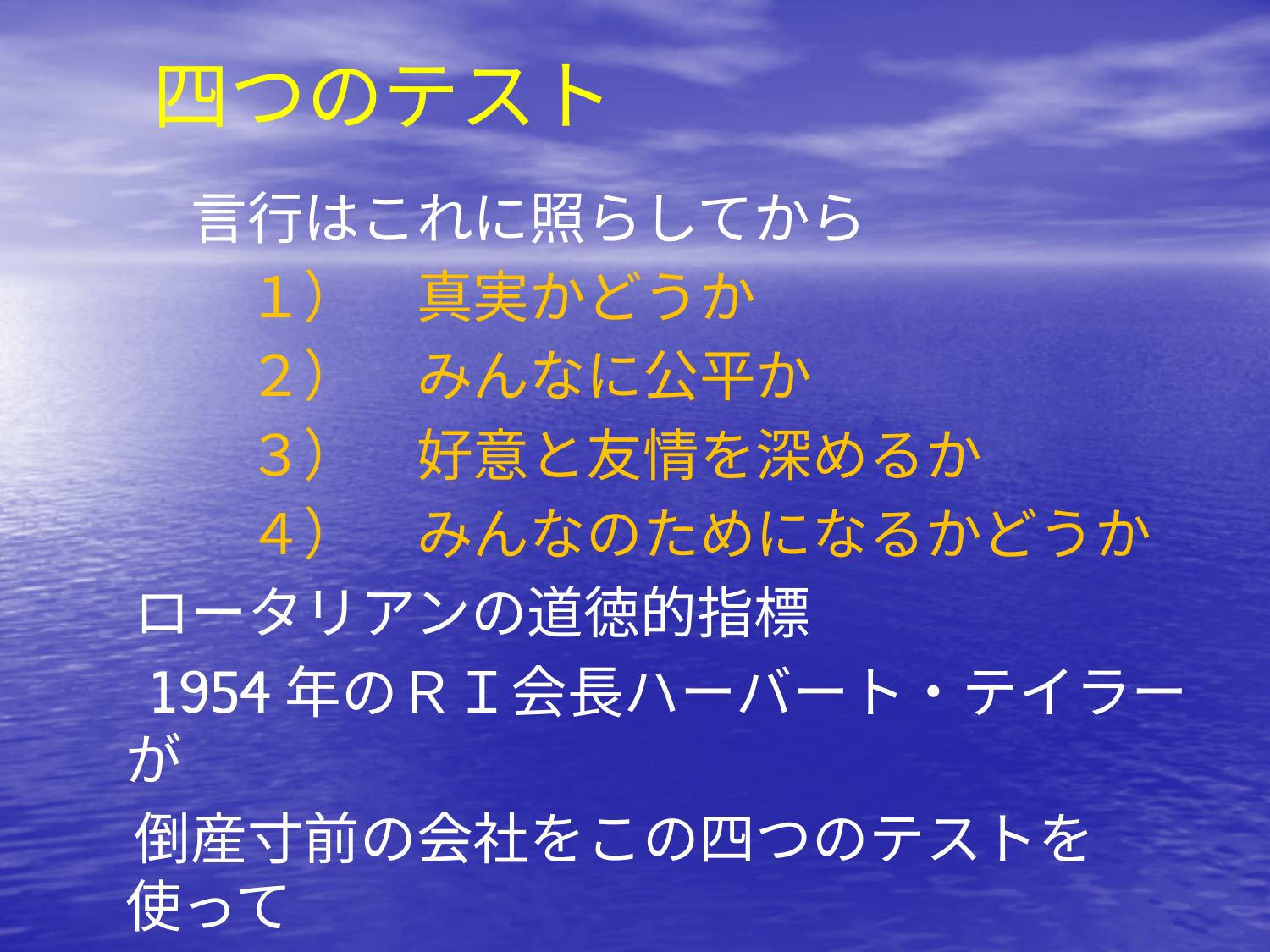

# 四つのテスト
　　言行はこれに照らしてから
　　　１）　真実かどうか
　　　２）　みんなに公平か
　　　３）　好意と友情を深めるか
　　　４）　みんなのためになるかどうか
　ロータリアンの道徳的指標
　1954年のＲＩ会長ハーバート・テイラーが
　倒産寸前の会社をこの四つのテストを使って
　見事に再建し、成功した。